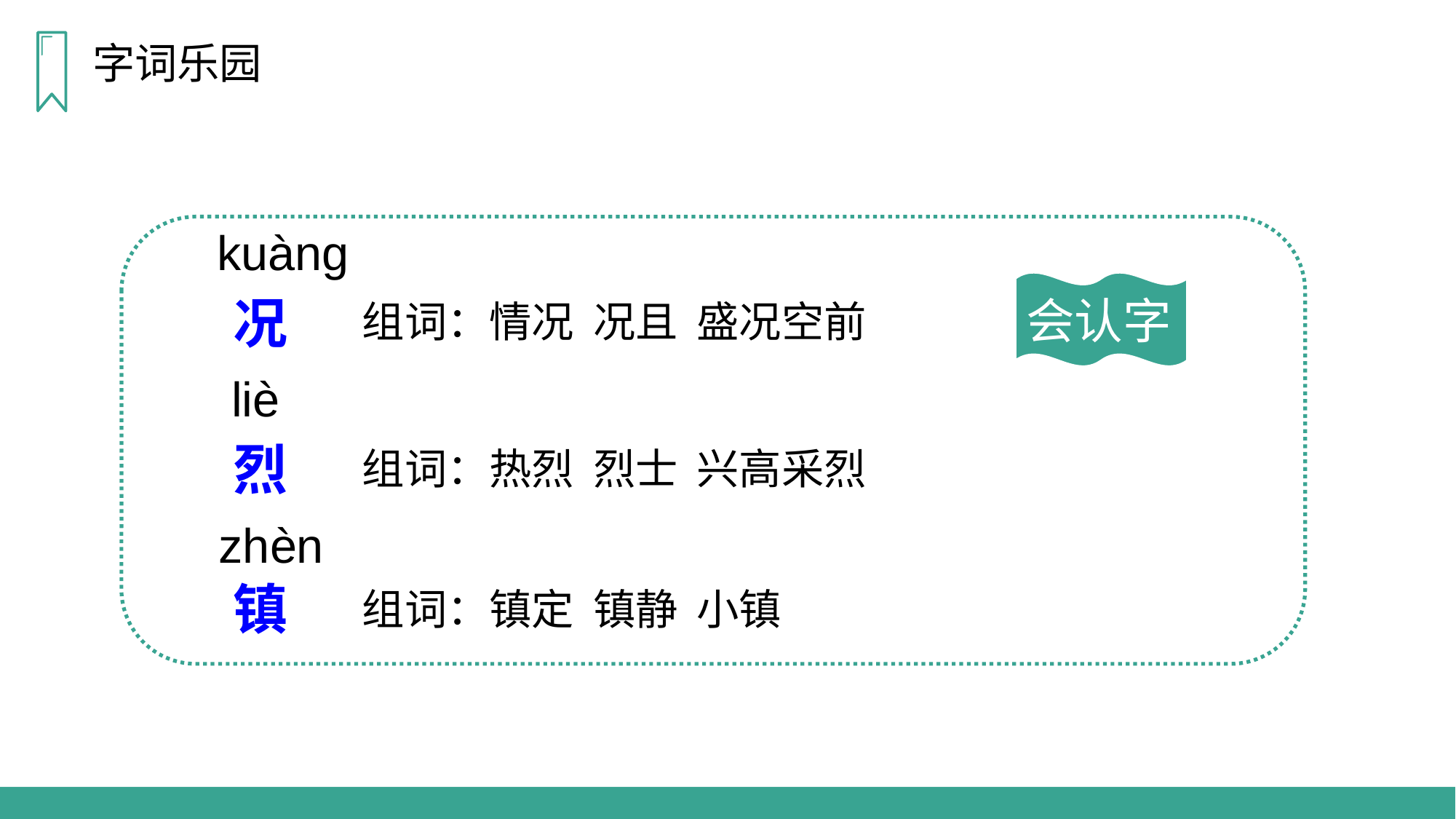

字词乐园

kuànɡ
会认字
况
组词：情况  况且  盛况空前
liè
烈
组词：热烈  烈士  兴高采烈
zhèn
镇
组词：镇定  镇静  小镇